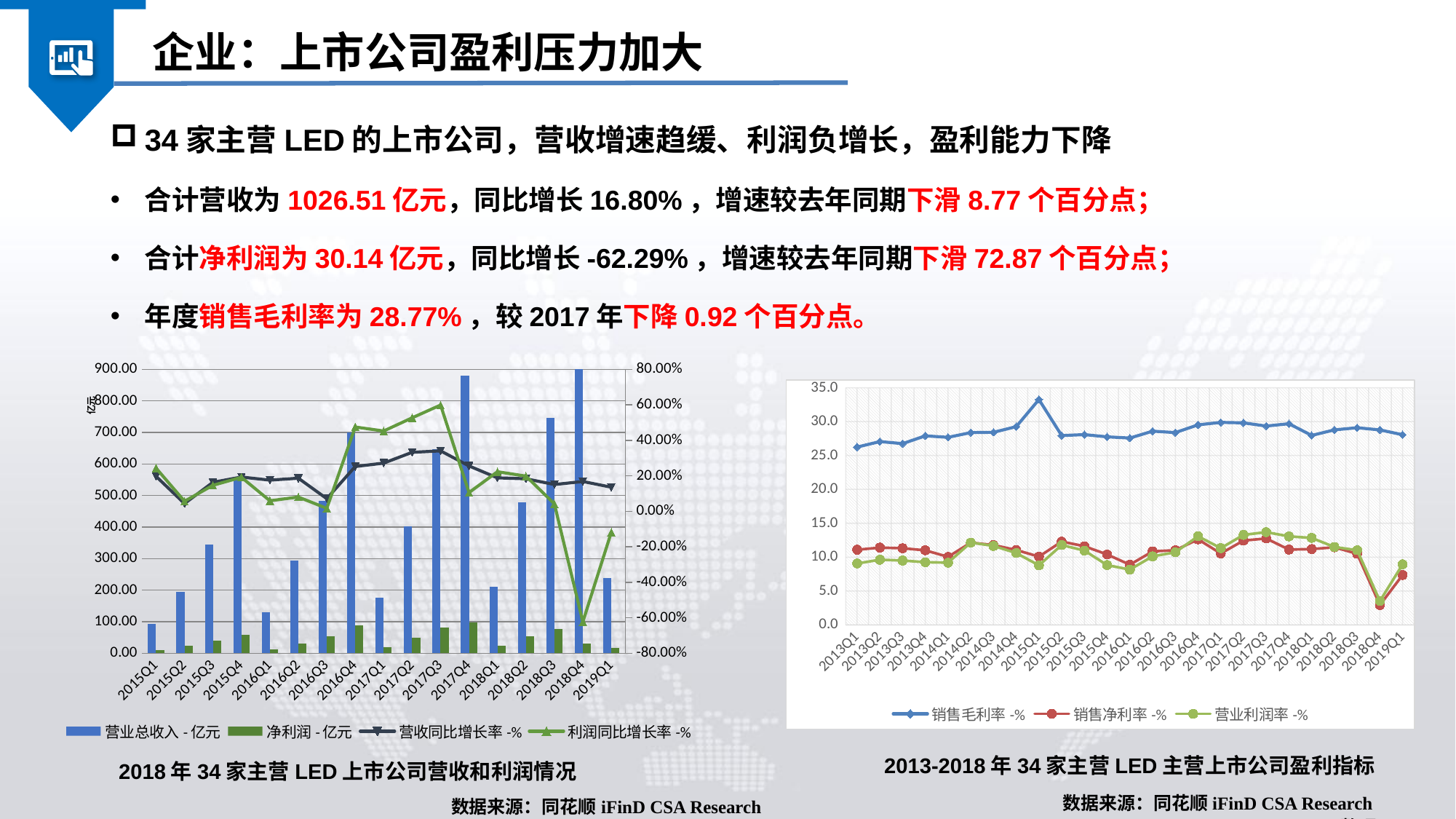

企业：上市公司盈利压力加大
34家主营LED的上市公司，营收增速趋缓、利润负增长，盈利能力下降
合计营收为1026.51亿元，同比增长16.80%，增速较去年同期下滑8.77个百分点；
合计净利润为30.14亿元，同比增长-62.29%，增速较去年同期下滑72.87个百分点；
年度销售毛利率为28.77%，较2017年下降0.92个百分点。

[unsupported chart]

### Chart

| Category | 销售毛利率-% | 销售净利率-% | 营业利润率-% |
|---|---|---|---|
| 2013Q1 | 26.2393 | 11.0932 | 9.0654 |
| 2013Q2 | 27.0529 | 11.4049 | 9.617 |
| 2013Q3 | 26.7454 | 11.3114 | 9.5019 |
| 2013Q4 | 27.8981 | 11.0068 | 9.2513 |
| 2014Q1 | 27.6846 | 10.04 | 9.1872 |
| 2014Q2 | 28.3771 | 12.1384 | 12.1519 |
| 2014Q3 | 28.4235 | 11.7833 | 11.6532 |
| 2014Q4 | 29.2549 | 11.0571 | 10.6078 |
| 2015Q1 | 33.2504 | 10.0753 | 8.7925 |
| 2015Q2 | 27.9385 | 12.2916 | 11.7865 |
| 2015Q3 | 28.0774 | 11.6113 | 10.9646 |
| 2015Q4 | 27.7523 | 10.3924 | 8.832 |
| 2016Q1 | 27.5694 | 8.8859 | 8.1568 |
| 2016Q2 | 28.588 | 10.8521 | 10.1163 |
| 2016Q3 | 28.3764 | 11.0213 | 10.7169 |
| 2016Q4 | 29.514 | 12.6218 | 13.0757 |
| 2017Q1 | 29.8792 | 10.5412 | 11.3265 |
| 2017Q2 | 29.8144 | 12.4451 | 13.2809 |
| 2017Q3 | 29.3395 | 12.7573 | 13.6919 |
| 2017Q4 | 29.6852 | 11.1147 | 13.0626 |
| 2018Q1 | 27.9624 | 11.1875 | 12.8345 |
| 2018Q2 | 28.7745 | 11.4538 | 11.4984 |
| 2018Q3 | 29.0937 | 10.4974 | 11.0241 |
| 2018Q4 | 28.7686 | 2.9357 | 3.5285 |
| 2019Q1 | 28.0641 | 7.3722 | 8.9396 |
2013-2018年34家主营LED主营上市公司盈利指标
2018年34家主营LED上市公司营收和利润情况
数据来源：同花顺iFinD CSA Research整理
数据来源：同花顺iFinD CSA Research整理